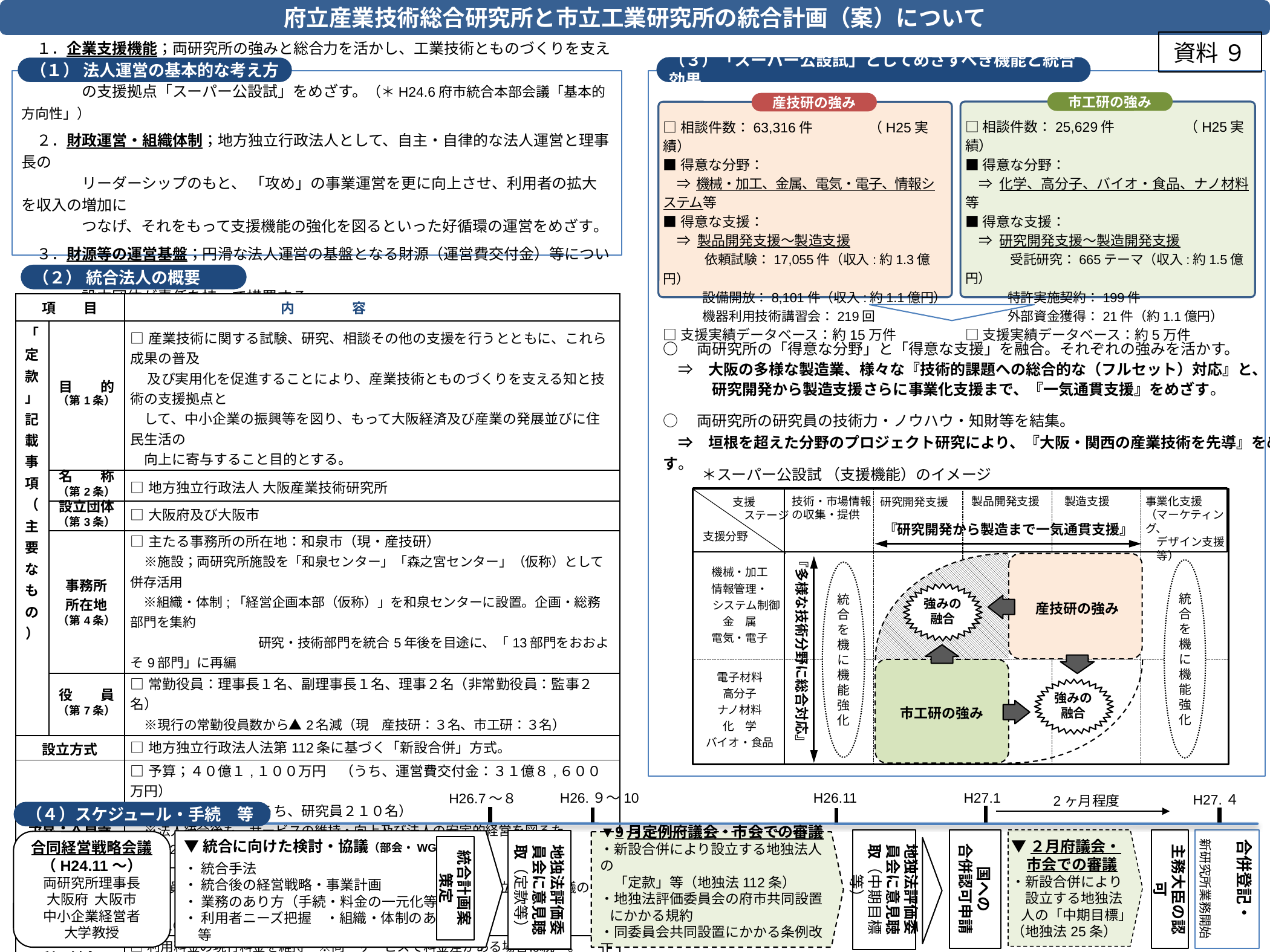

府立産業技術総合研究所と市立工業研究所の統合計画（案）について
資料 ９
（３）「スーパー公設試」としてめさすべき機能と統合効果
（１） 法人運営の基本的な考え方

　１．企業支援機能；両研究所の強みと総合力を活かし、工業技術とものづくりを支える知と技術
　　　　の支援拠点「スーパー公設試」をめざす。（＊H24.6府市統合本部会議「基本的方向性」）

　２．財政運営・組織体制；地方独立行政法人として、自主・自律的な法人運営と理事長の
　　　　リーダーシップのもと、 「攻め」の事業運営を更に向上させ、利用者の拡大を収入の増加に
　　　　つなげ、それをもって支援機能の強化を図るといった好循環の運営をめざす｡

　３．財源等の運営基盤；円滑な法人運営の基盤となる財源（運営費交付金）等については、
　　　　設立団体が責任を持って措置する。
市工研の強み
産技研の強み

□相談件数：25,629件　　　　　（H25実績）
■得意な分野：
　⇒  化学、高分子、バイオ・食品、ナノ材料等
■得意な支援：
　⇒  研究開発支援～製造開発支援
　 　　受託研究：665テーマ（収入:約1.5億円）
　 　　特許実施契約：199件
　　 　外部資金獲得：21件（約1.1億円）
□支援実績データベース：約5万件

□相談件数：63,316件　　　　（H25実績）
■得意な分野：
　⇒  機械・加工、金属、電気・電子、情報システム等
■得意な支援：
　⇒  製品開発支援～製造支援
　　　依頼試験：17,055件（収入:約1.3億円）
　　　設備開放：8,101件（収入:約1.1億円）
　　　機器利用技術講習会：219回
□支援実績データベース：約15万件
（２） 統合法人の概要
| 項　　目 |  | 内 　　 　容 |
| --- | --- | --- |
| 「定款」記載事項（主要なもの） | 目　　的 （第1条） | □産業技術に関する試験、研究、相談その他の支援を行うとともに、これら成果の普及 　 及び実用化を促進することにより、産業技術とものづくりを支える知と技術の支援拠点と して、中小企業の振興等を図り、もって大阪経済及び産業の発展並びに住民生活の 向上に寄与すること目的とする。 |
|  | 名　　称 （第2条） | □地方独立行政法人 大阪産業技術研究所 |
|  | 設立団体 （第3条） | □大阪府及び大阪市 |
|  | 事務所 所在地 （第4条） | □主たる事務所の所在地：和泉市（現・産技研） 　※施設；両研究所施設を「和泉センター」「森之宮センター」（仮称）として併存活用 　※組織・体制;「経営企画本部（仮称）」を和泉センターに設置。企画・総務部門を集約 　　　　　　　　　研究・技術部門を統合5年後を目途に、「13部門をおおよそ9部門」に再編 |
|  | 役　　員 （第7条） | □常勤役員：理事長１名、副理事長１名、理事２名（非常勤役員：監事２名） 　※現行の常勤役員数から▲2名減（現　産技研：３名、市工研：３名） |
| 設立方式 |  | □地方独立行政法人法第112条に基づく「新設合併」方式。 |
| 予算・人員等 （平成26年度 ベース） |  | □予算；４０億１,１００万円　（うち、運営費交付金：３１億８,６００万円） □人員；２５０名（うち、研究員２１０名） 　※法人統合後も、サービスの維持・向上及び法人の安定的経営を図るため、H26年当初 　 ベースの人員及び予算（運営費交付金等）を確保。 　※職員の勤務条件は、広域自治体（府）制度を基本に、両設立団体と協議のうえ、法 　　 人の判断により設定。 |
| 利用料金 |  | □利用料金の現行料金を維持　※同一サービスで料金差がある場合は統一。 □統合を機とした増収効果も活かし、柔軟な料金設定を検討。 |

○　両研究所の「得意な分野」と「得意な支援」を融合。それぞれの強みを活かす。
　⇒　大阪の多様な製造業、様々な『技術的課題への総合的な（フルセット）対応』と、
　　 　研究開発から製造支援さらに事業化支援まで、『一気通貫支援』をめざす。

○　両研究所の研究員の技術力・ノウハウ・知財等を結集。
　⇒　垣根を超えた分野のプロジェクト研究により、『大阪・関西の産業技術を先導』をめざす。
＊スーパー公設試 （支援機能）のイメージ

製造支援
技術・市場情報の収集・提供
製品開発支援
事業化支援（マーケティング、
　デザイン支援
　等）
支援
　ステージ
研究開発支援

支援分野
『研究開発から製造まで一気通貫支援』
『多様な技術分野に総合対応』

機械・加工
情報管理・
    システム制御
金　属
電気・電子
統合を機に機能強化
統合を機に機能強化

強みの
融合
産技研の強み

電子材料
高分子
ナノ材料
化　学
バイオ・食品

強みの
融合
市工研の強み

H26.９～10

H27.1
H26.11
H26.7～８

H27.４
2ヶ月程度
（４）スケジュール・手続　等
国への
合併認可申請
主務大臣の認可

▼統合に向けた検討・協議（部会・WG)

・ 統合手法
・ 統合後の経営戦略・事業計画
・ 業務のあり方（手続・料金の一元化等）
・ 利用者ニーズ把握　・組織・体制のあり方　　等

地独法評価委員会に意見聴取（定款等）

合同経営戦略会議
（H24.11～）
両研究所理事長
大阪府  大阪市
中小企業経営者
大学教授

▼9月定例府議会・市会での審議
・新設合併により設立する地独法人の
　「定款」等（地独法112条）
・地独法評価委員会の府市共同設置
  にかかる規約
・同委員会共同設置にかかる条例改正
統合計画案
策定

合併登記・
新研究所業務開始
地独法評価委員会に意見聴取（中期目標等）
▼２月府議会・
　市会での審議
・新設合併により
　設立する地独法
  人の「中期目標」（地独法25条）